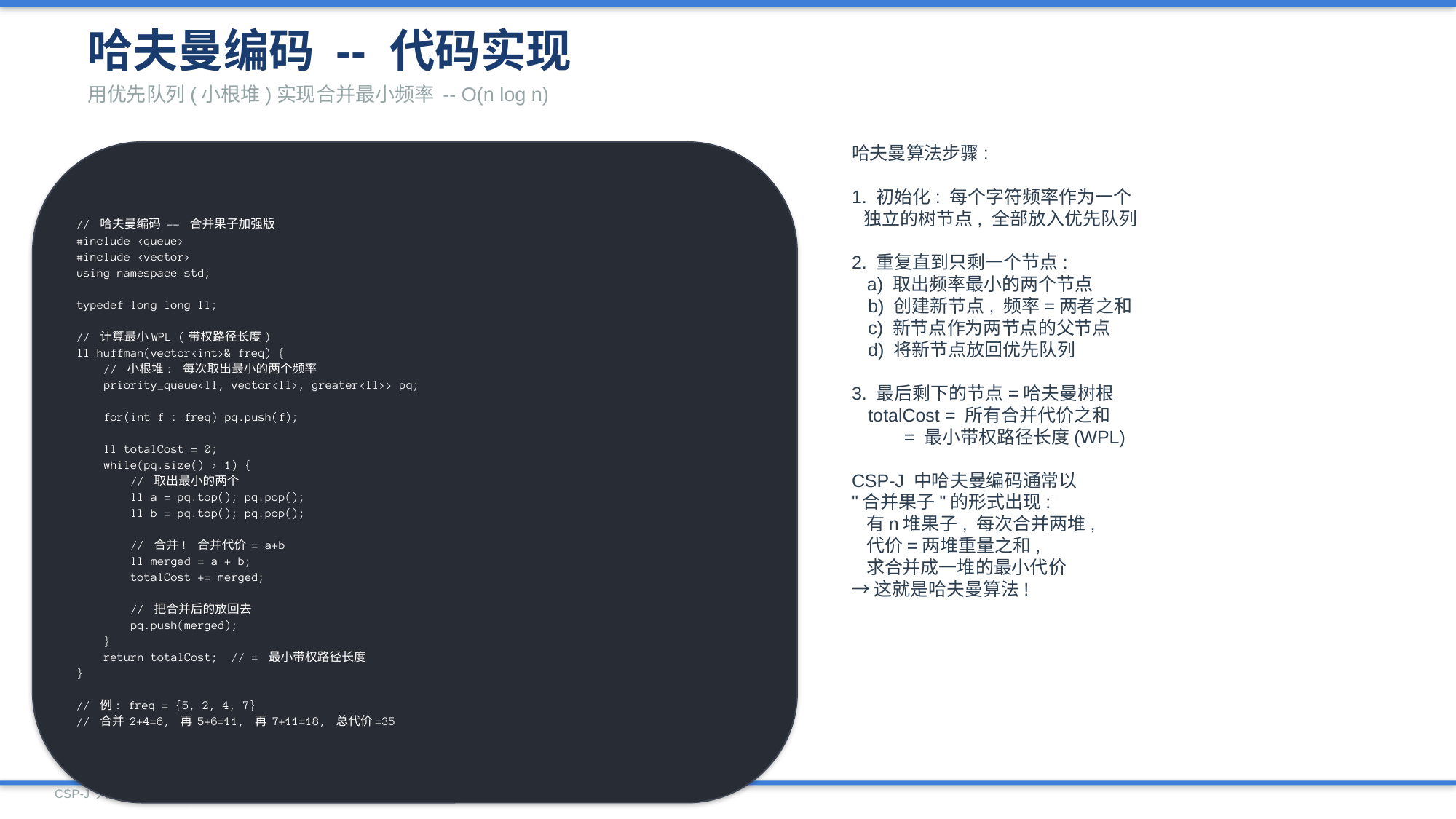

哈夫曼编码 -- 代码实现
用优先队列(小根堆)实现合并最小频率 -- O(n log n)
// 哈夫曼编码 -- 合并果子加强版
#include <queue>
#include <vector>
using namespace std;

typedef long long ll;

// 计算最小WPL (带权路径长度)
ll huffman(vector<int>& freq) {
    // 小根堆: 每次取出最小的两个频率
    priority_queue<ll, vector<ll>, greater<ll>> pq;

    for(int f : freq) pq.push(f);

    ll totalCost = 0;
    while(pq.size() > 1) {
        // 取出最小的两个
        ll a = pq.top(); pq.pop();
        ll b = pq.top(); pq.pop();

        // 合并! 合并代价 = a+b
        ll merged = a + b;
        totalCost += merged;

        // 把合并后的放回去
        pq.push(merged);
    }
    return totalCost;  // = 最小带权路径长度
}

// 例: freq = {5, 2, 4, 7}
// 合并 2+4=6, 再 5+6=11, 再 7+11=18, 总代价=35
哈夫曼算法步骤:
1. 初始化: 每个字符频率作为一个
   独立的树节点, 全部放入优先队列
2. 重复直到只剩一个节点:
   a) 取出频率最小的两个节点
   b) 创建新节点, 频率=两者之和
   c) 新节点作为两节点的父节点
   d) 将新节点放回优先队列
3. 最后剩下的节点=哈夫曼树根
   totalCost = 所有合并代价之和
            = 最小带权路径长度(WPL)
CSP-J 中哈夫曼编码通常以
"合并果子"的形式出现:
  有n堆果子, 每次合并两堆,
  代价=两堆重量之和,
  求合并成一堆的最小代价
→ 这就是哈夫曼算法!

CSP-J 入门级  |  PPT 36